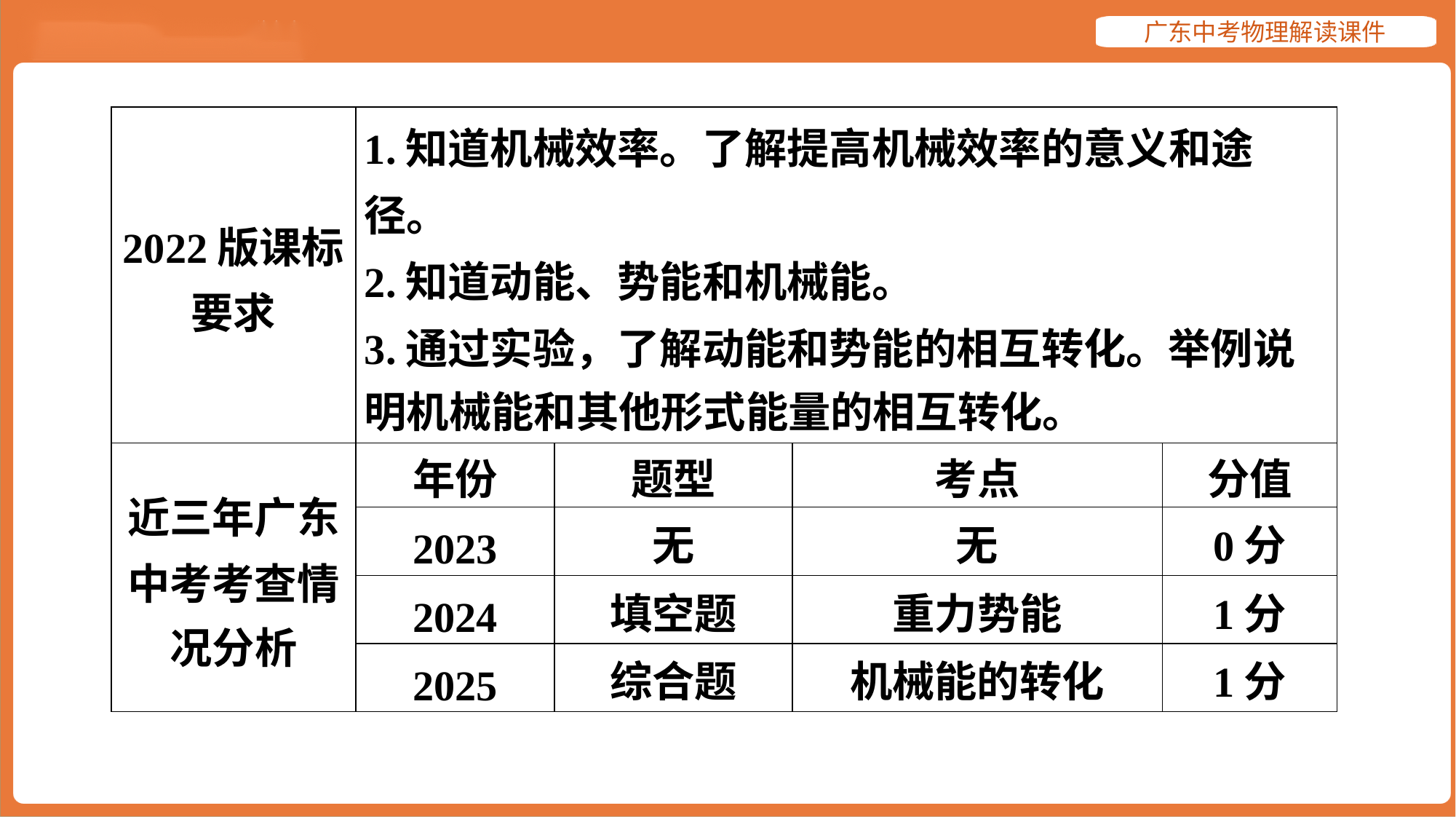

| 2022版课标 要求 | 1.知道机械效率。了解提高机械效率的意义和途 径。 2.知道动能、势能和机械能。 3.通过实验，了解动能和势能的相互转化。举例说 明机械能和其他形式能量的相互转化。 |  |  |  |
| --- | --- | --- | --- | --- |
| 近三年广东 中考考查情 况分析 | 年份 | 题型 | 考点 | 分值 |
|  | 2023 | 无 | 无 | 0分 |
|  | 2024 | 填空题 | 重力势能 | 1分 |
|  | 2025 | 综合题 | 机械能的转化 | 1分 |